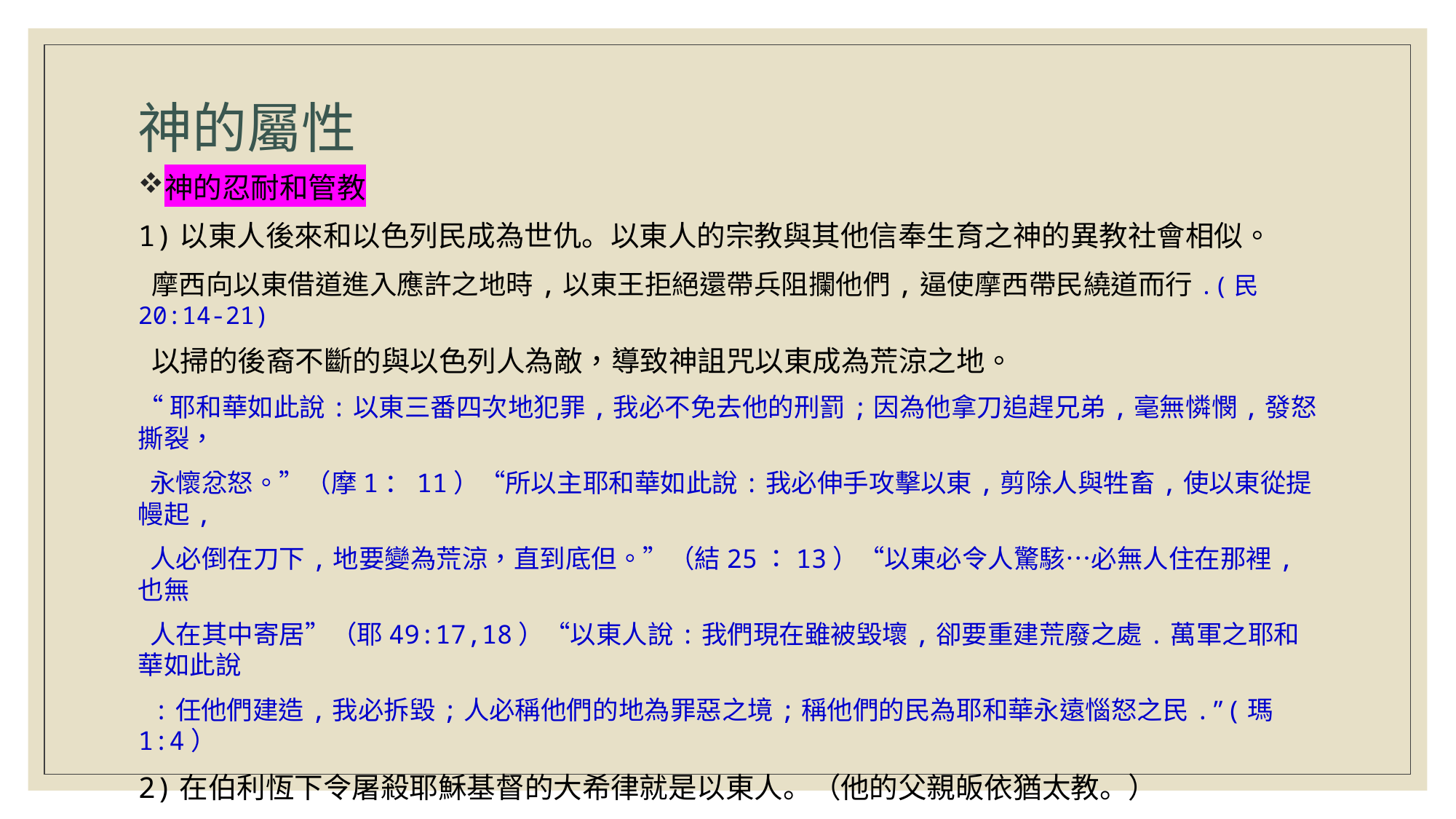

# 神的屬性
神的忍耐和管教
1)以東人後來和以色列民成為世仇。以東人的宗教與其他信奉生育之神的異教社會相似。
 摩西向以東借道進入應許之地時,以東王拒絕還帶兵阻攔他們,逼使摩西帶民繞道而行.(民20:14-21)
 以掃的後裔不斷的與以色列人為敵，導致神詛咒以東成為荒涼之地。
“耶和華如此說:以東三番四次地犯罪,我必不免去他的刑罰;因為他拿刀追趕兄弟,毫無憐憫,發怒撕裂，
 永懷忿怒。”（摩1：11）“所以主耶和華如此說:我必伸手攻擊以東,剪除人與牲畜,使以東從提幔起,
 人必倒在刀下,地要變為荒涼，直到底但。”（結25：13）“以東必令人驚駭…必無人住在那裡,也無
 人在其中寄居”（耶49:17,18）“以東人說:我們現在雖被毀壞,卻要重建荒廢之處.萬軍之耶和華如此說
 :任他們建造,我必拆毀;人必稱他們的地為罪惡之境;稱他們的民為耶和華永遠惱怒之民.”(瑪1:4）
2)在伯利恆下令屠殺耶穌基督的大希律就是以東人。（他的父親皈依猶太教。）
3)在巴比倫攻陷耶路撒冷之後,阿拉伯的那巴人攻下了以東。之後以東人生活在猶太地南部。在公元前164年,猶太人撃敗了他们。大約在公元69年,一支4萬人的軍隊使以東人全部覆滅。